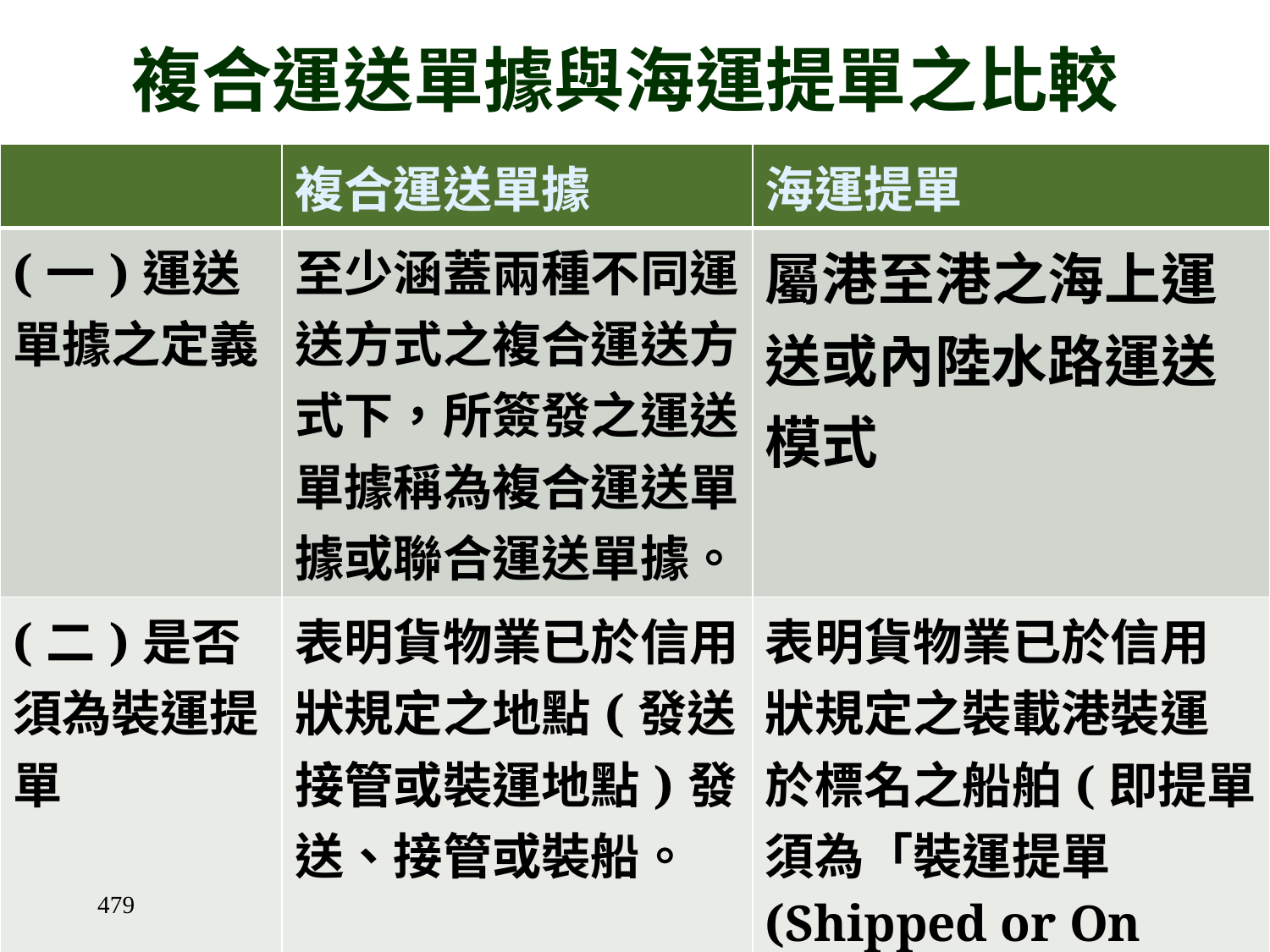

# 複合運送單據與海運提單之比較
|  | 複合運送單據 | 海運提單 |
| --- | --- | --- |
| (一)運送單據之定義 | 至少涵蓋兩種不同運送方式之複合運送方式下，所簽發之運送單據稱為複合運送單據或聯合運送單據。 | 屬港至港之海上運送或內陸水路運送模式 |
| (二)是否須為裝運提單 | 表明貨物業已於信用狀規定之地點(發送、接管或裝運地點)發送、接管或裝船。 | 表明貨物業已於信用狀規定之裝載港裝運於標名之船舶(即提單須為「裝運提單(Shipped or On board B/L )」)。 |
479